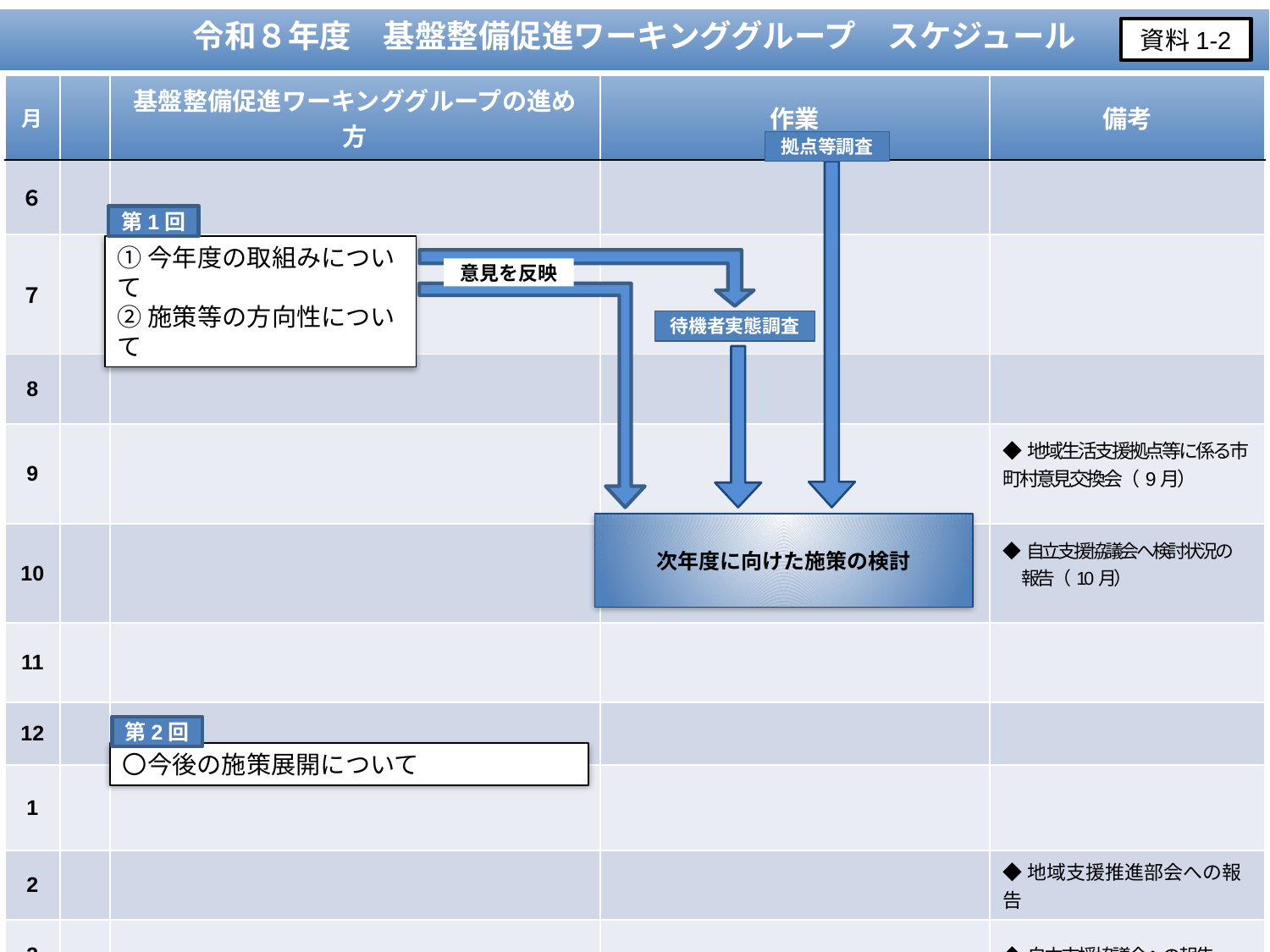

令和８年度　基盤整備促進ワーキンググループ　スケジュール
資料1-2
| 月 |  | 基盤整備促進ワーキンググループの進め方 | 作業 | 備考 |
| --- | --- | --- | --- | --- |
| ６ |  |  |  |  |
| ７ |  |  |  |  |
| 8 |  |  |  |  |
| 9 |  |  |  | ◆地域生活支援拠点等に係る市町村意見交換会（9月） |
| 10 |  |  |  | ◆自立支援協議会へ検討状況の 　 報告（10月） |
| 11 |  |  |  |  |
| 12 |  |  |  |  |
| 1 |  |  |  |  |
| 2 |  |  |  | ◆地域支援推進部会への報告 |
| 3 |  |  |  | ◆自立支援協議会への報告 |
拠点等調査

第1回
①今年度の取組みについて
②施策等の方向性について

意見を反映

待機者実態調査

次年度に向けた施策の検討
第2回
〇今後の施策展開について
令和5年度  　提言を受けた具体的取組について、自立支援協議会へ報告
　　　　　　　⇒推進協へ報告の上、計画へ反映　（必要に応じ予算化）